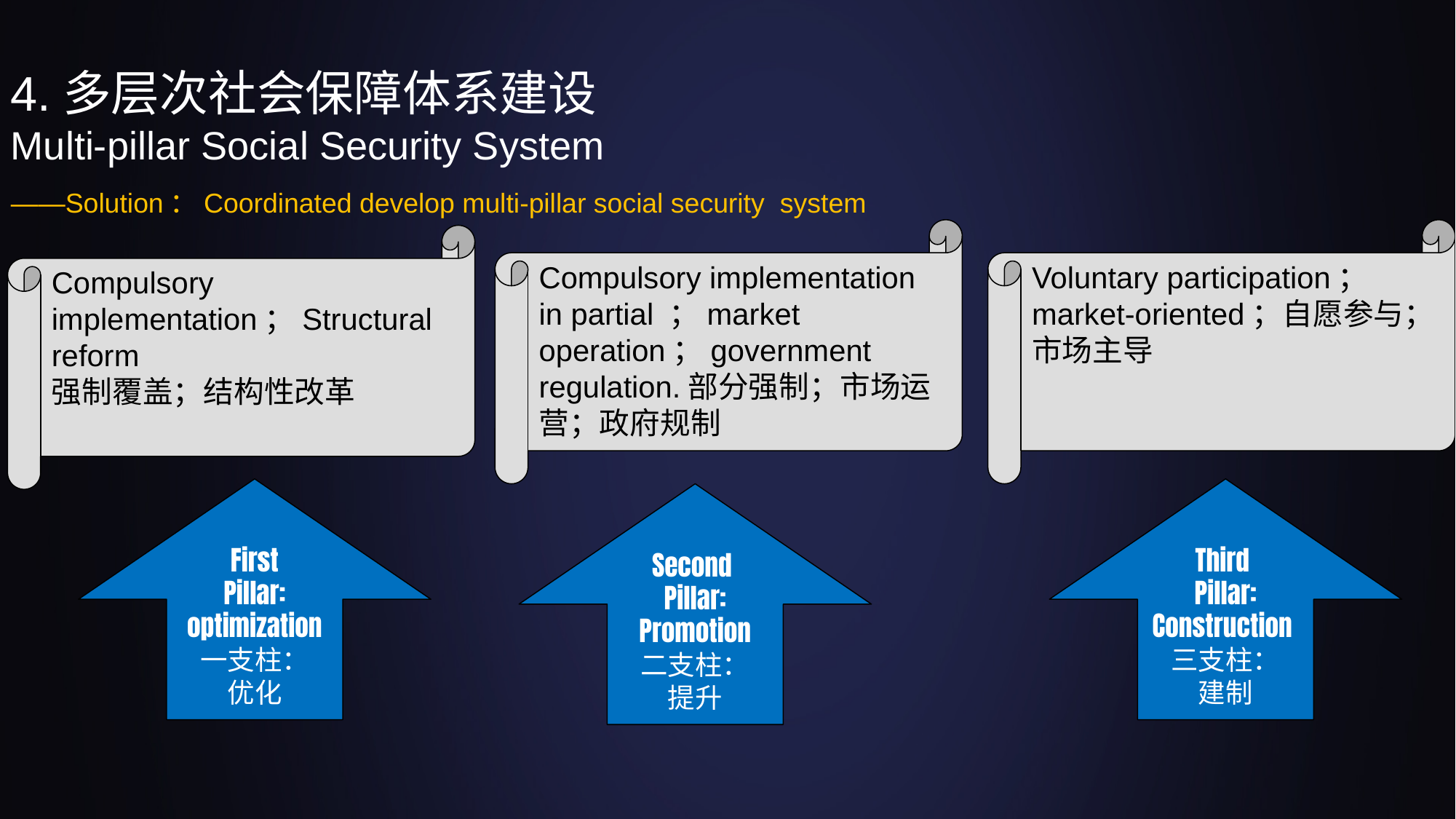

4.多层次社会保障体系建设
Multi-pillar Social Security System

——Solution：Coordinated develop multi-pillar social security  system
Compulsory implementation in partial ；market operation；government regulation.部分强制；市场运营；政府规制

Voluntary participation；market-oriented；自愿参与；市场主导

Compulsory implementation；Structural reform
强制覆盖；结构性改革

First
Pillar: optimization
一支柱：
优化
Third
Pillar: Construction三支柱：
建制
Second
Pillar: Promotion
二支柱：
提升